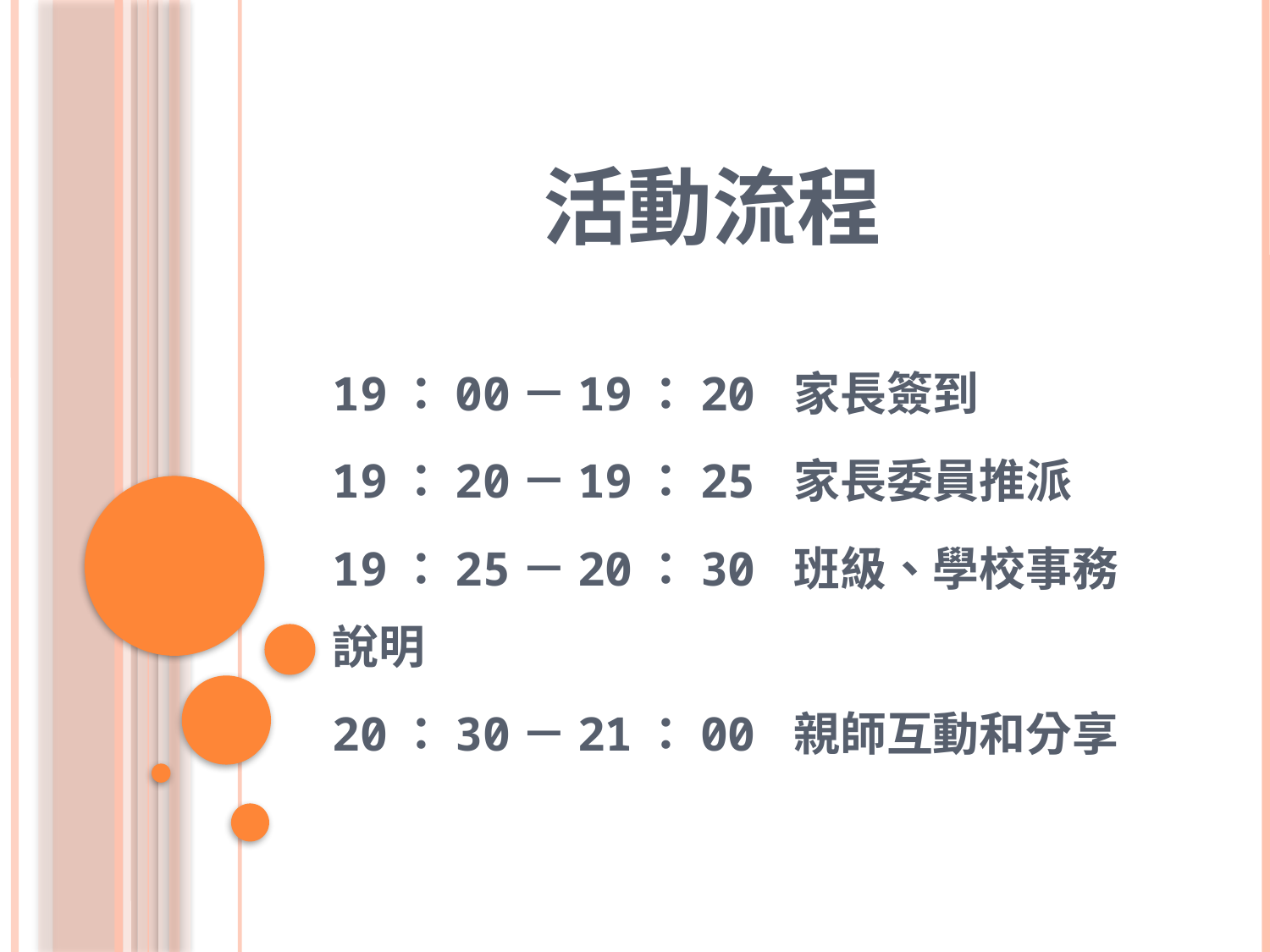

# 活動流程
19：00－19：20 家長簽到
19：20－19：25 家長委員推派
19：25－20：30 班級、學校事務說明
20：30－21：00 親師互動和分享